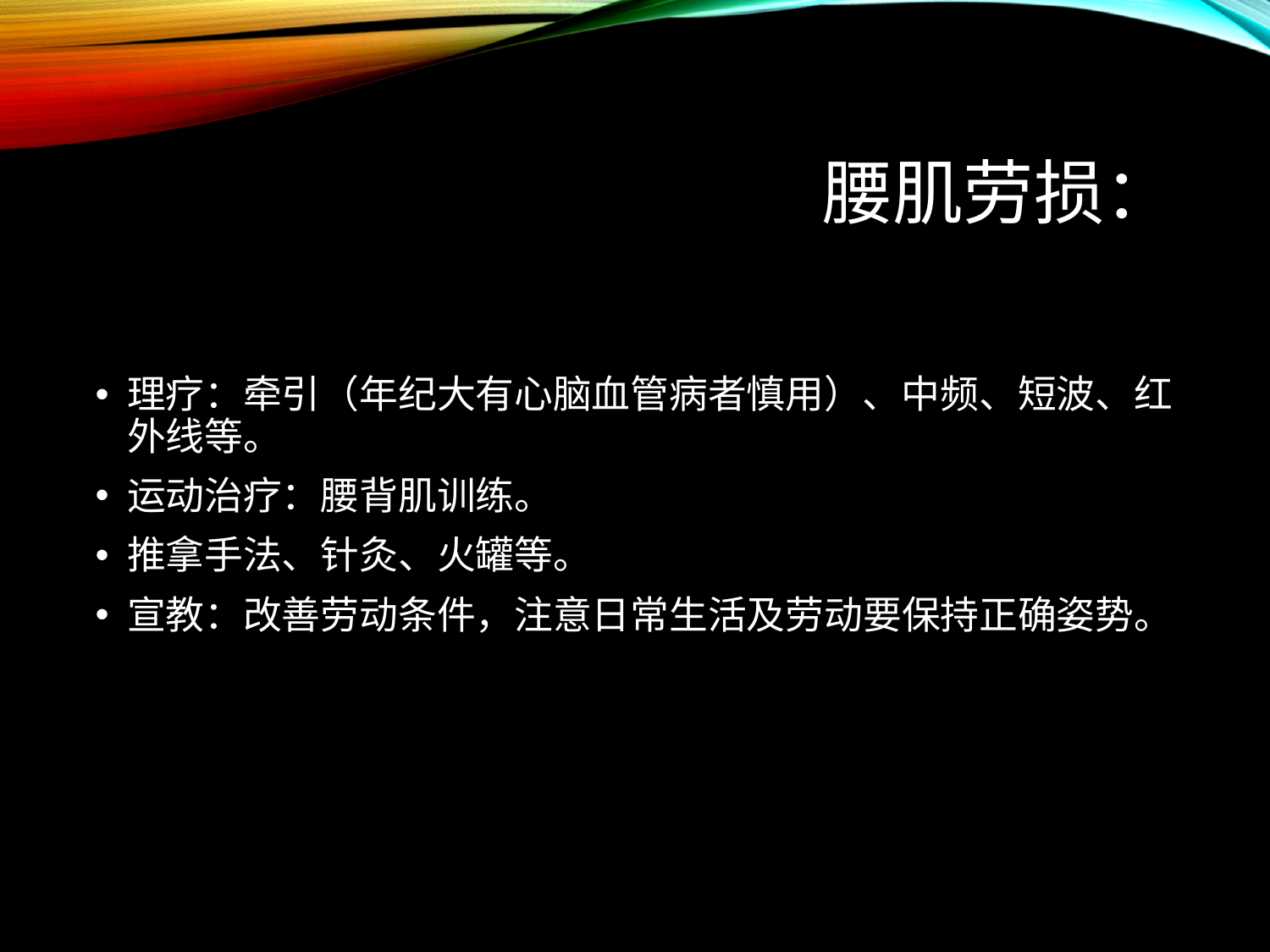

# 腰肌劳损：

理疗：牵引（年纪大有心脑血管病者慎用）、中频、短波、红外线等。
运动治疗：腰背肌训练。
推拿手法、针灸、火罐等。
宣教：改善劳动条件，注意日常生活及劳动要保持正确姿势。